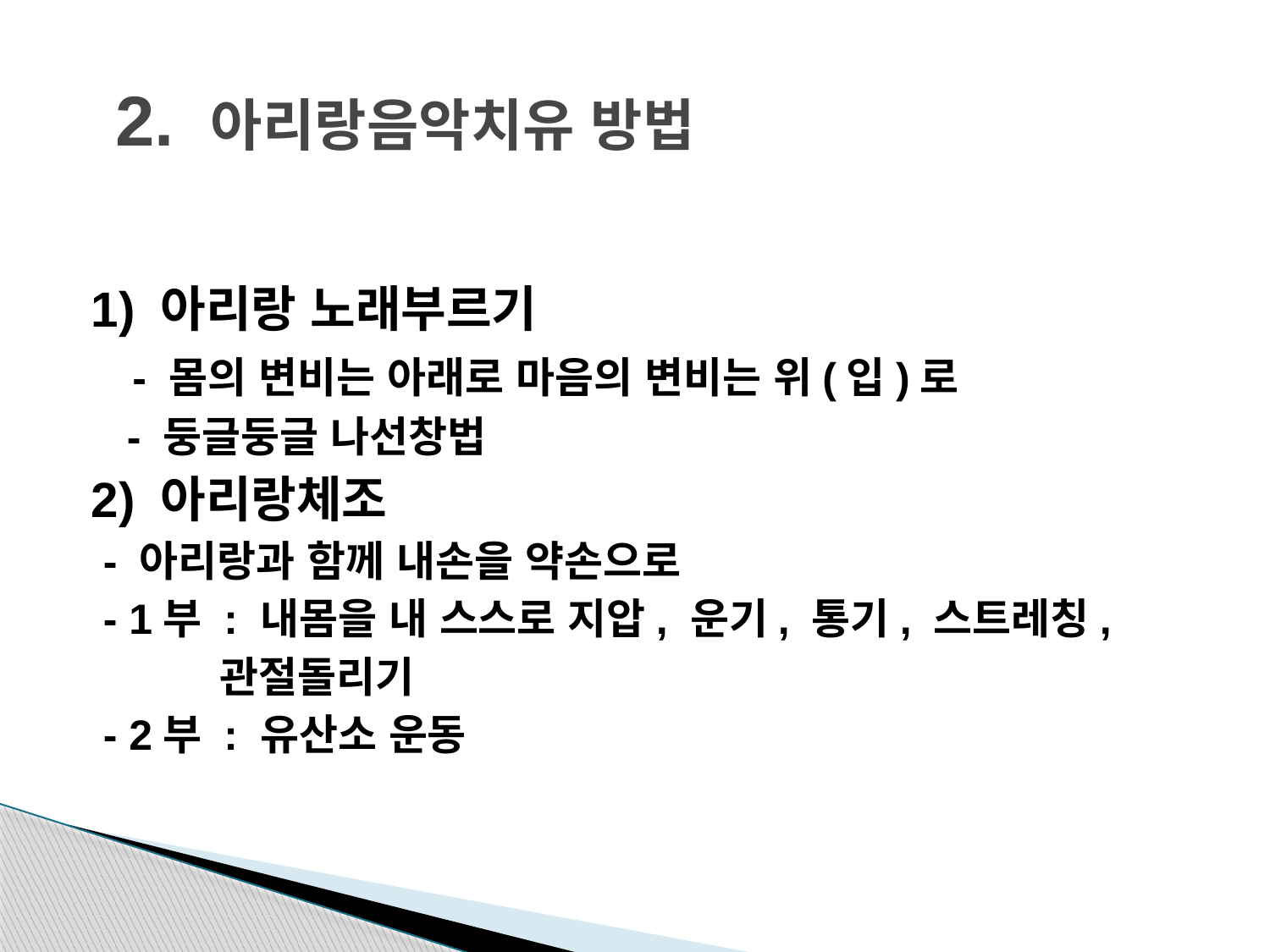

# 2. 아리랑음악치유 방법

1) 아리랑 노래부르기
   - 몸의 변비는 아래로 마음의 변비는 위(입)로
   - 둥글둥글 나선창법
2) 아리랑체조
 - 아리랑과 함께 내손을 약손으로
 - 1부 : 내몸을 내 스스로 지압, 운기, 통기, 스트레칭,
          관절돌리기
 - 2부 : 유산소 운동